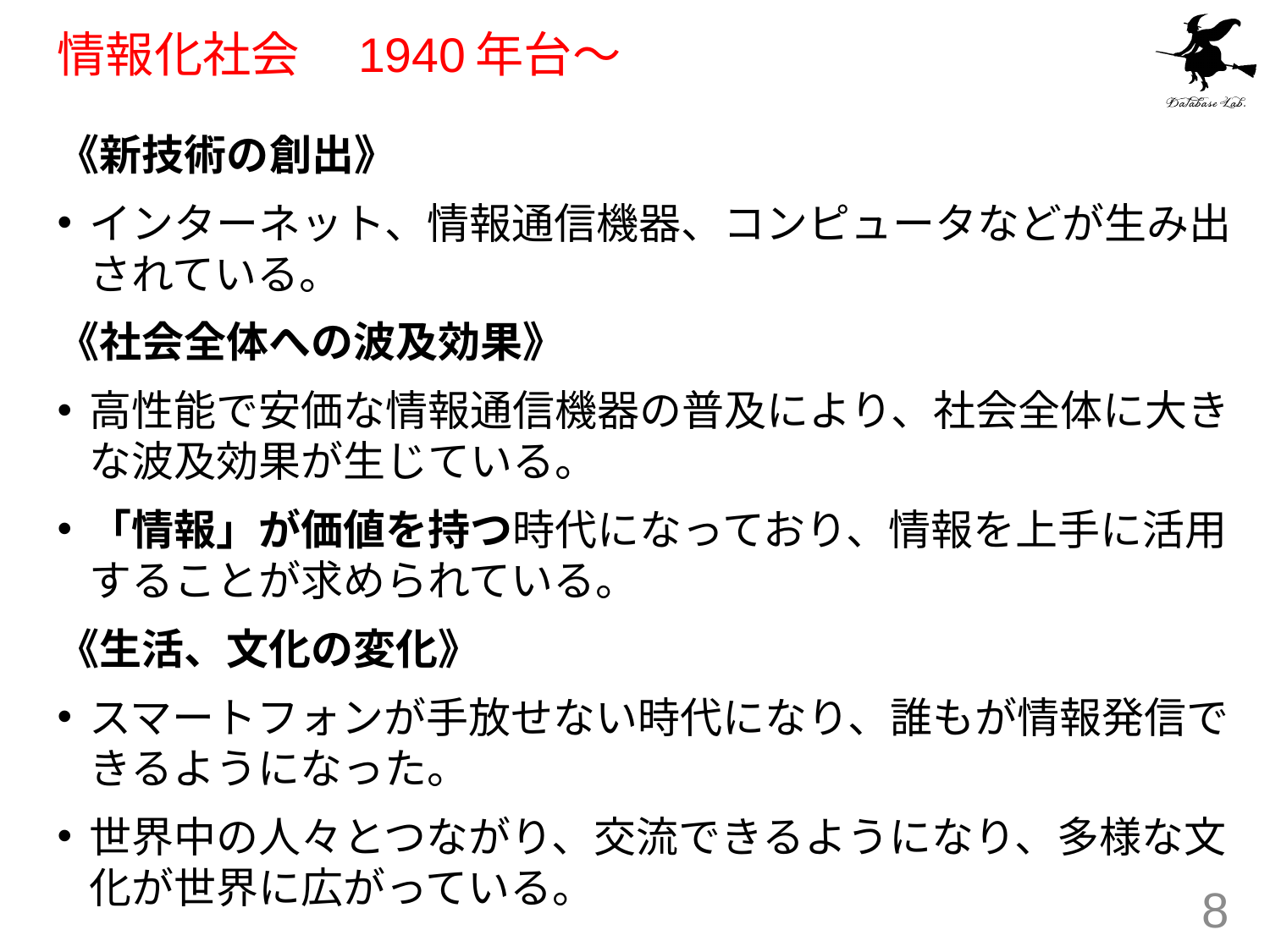

# 情報化社会　1940年台～
《新技術の創出》
インターネット、情報通信機器、コンピュータなどが生み出されている。
《社会全体への波及効果》
高性能で安価な情報通信機器の普及により、社会全体に大きな波及効果が生じている。
「情報」が価値を持つ時代になっており、情報を上手に活用することが求められている。
《生活、文化の変化》
スマートフォンが手放せない時代になり、誰もが情報発信できるようになった。
世界中の人々とつながり、交流できるようになり、多様な文化が世界に広がっている。

8